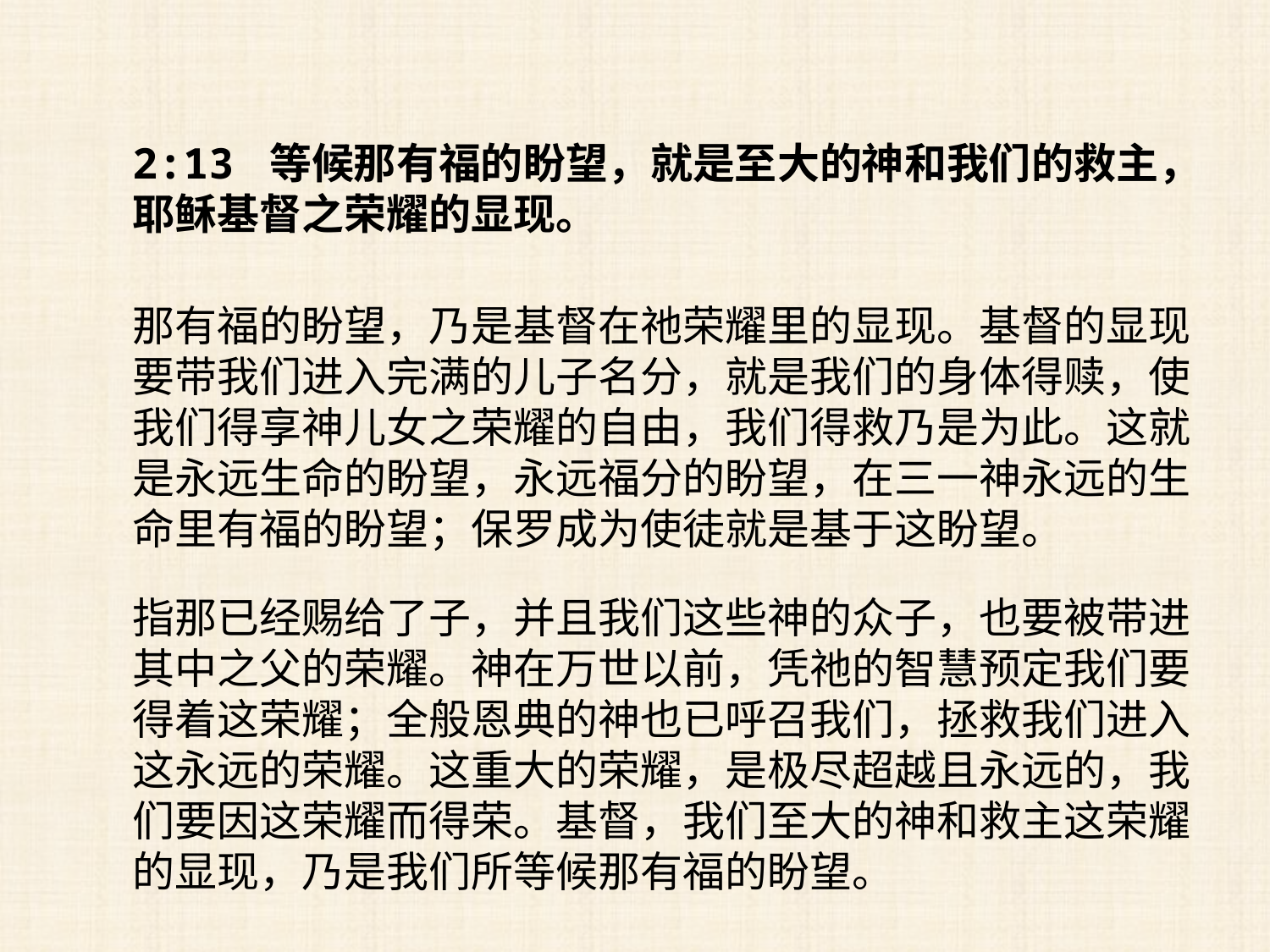

2:13 等候那有福的盼望，就是至大的神和我们的救主，耶稣基督之荣耀的显现。
那有福的盼望，乃是基督在祂荣耀里的显现。基督的显现要带我们进入完满的儿子名分，就是我们的身体得赎，使我们得享神儿女之荣耀的自由，我们得救乃是为此。这就是永远生命的盼望，永远福分的盼望，在三一神永远的生命里有福的盼望；保罗成为使徒就是基于这盼望。
指那已经赐给了子，并且我们这些神的众子，也要被带进其中之父的荣耀。神在万世以前，凭祂的智慧预定我们要得着这荣耀；全般恩典的神也已呼召我们，拯救我们进入这永远的荣耀。这重大的荣耀，是极尽超越且永远的，我们要因这荣耀而得荣。基督，我们至大的神和救主这荣耀的显现，乃是我们所等候那有福的盼望。